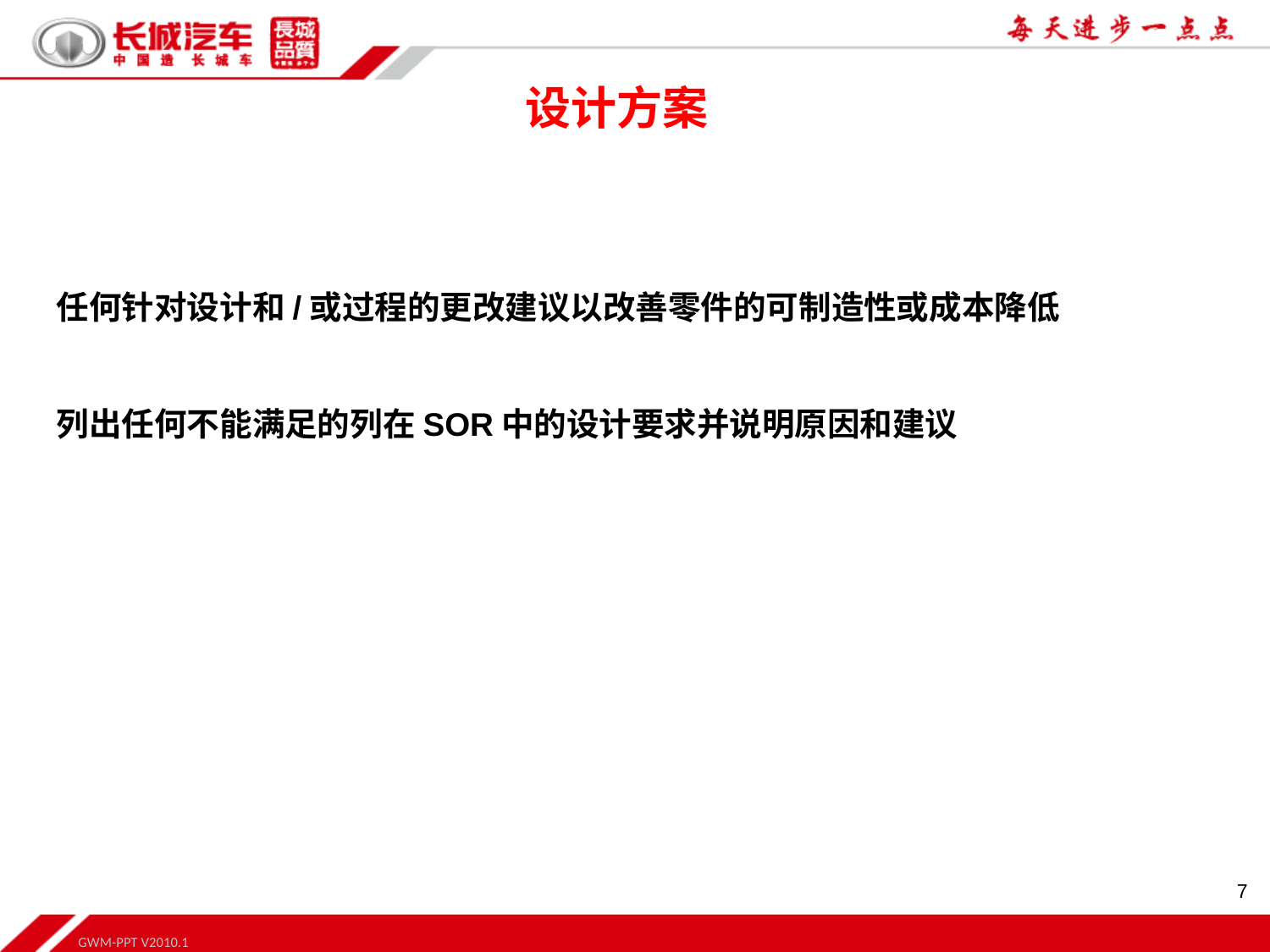

设计方案

任何针对设计和/或过程的更改建议以改善零件的可制造性或成本降低

列出任何不能满足的列在SOR中的设计要求并说明原因和建议

7